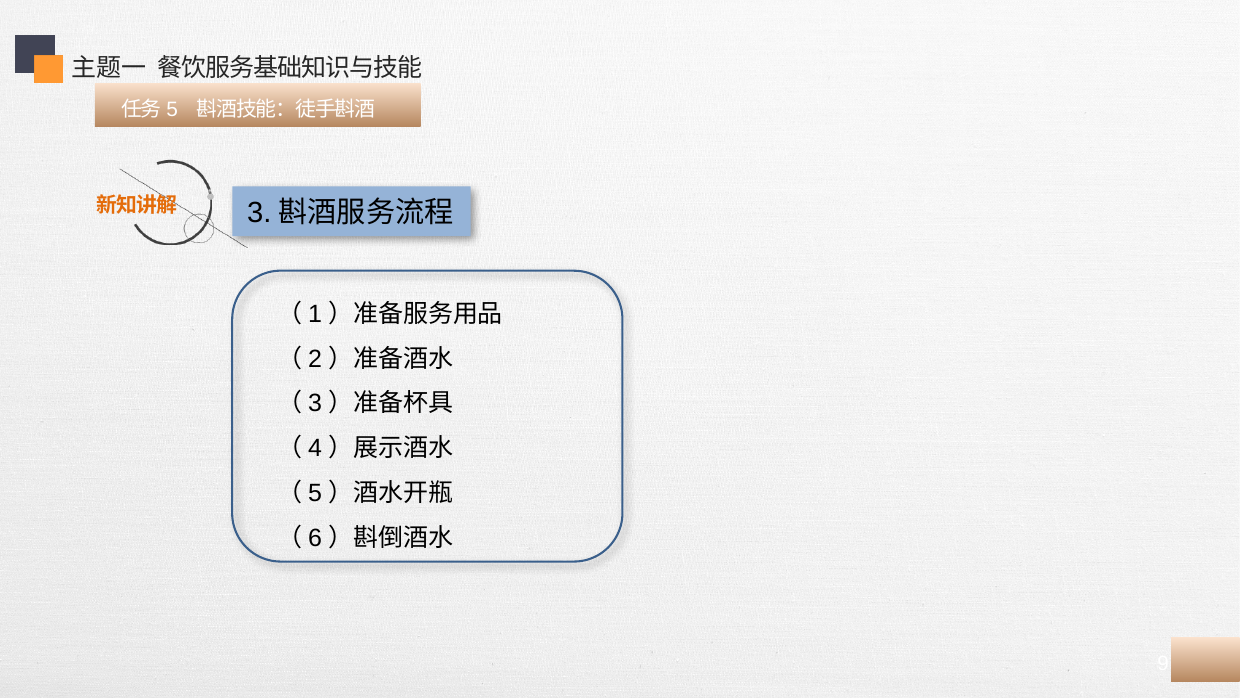

主题一  餐饮服务基础知识与技能

 任务5   斟酒技能：徒手斟酒
3.斟酒服务流程

（1）准备服务用品
（2）准备酒水
（3）准备杯具
（4）展示酒水
（5）酒水开瓶
（6）斟倒酒水